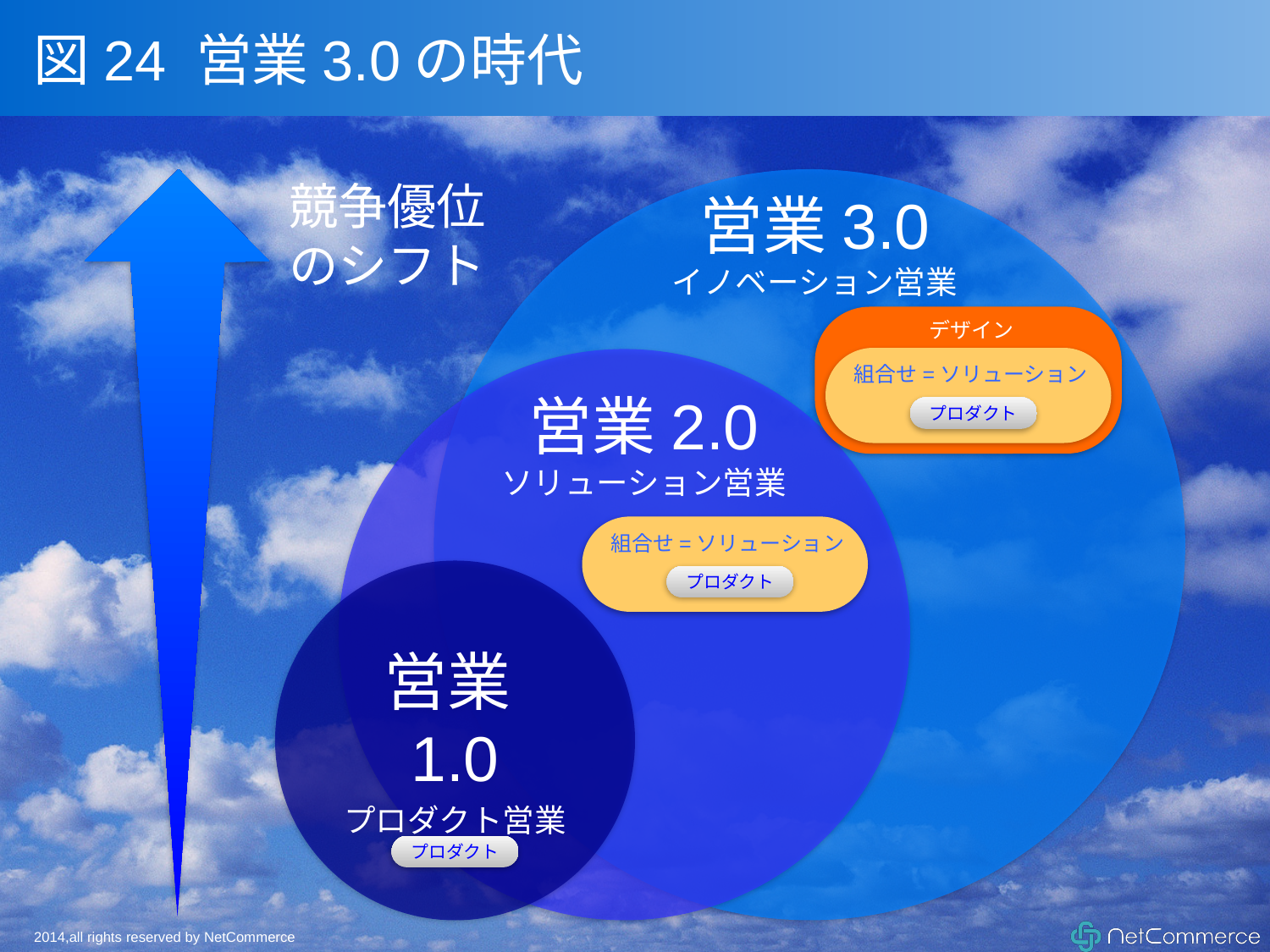

# 図24 営業3.0の時代

競争優位
のシフト

営業3.0
イノベーション営業

デザイン

組合せ=ソリューション
プロダクト

営業2.0
ソリューション営業

組合せ=ソリューション
プロダクト
営業1.0
プロダクト営業
プロダクト